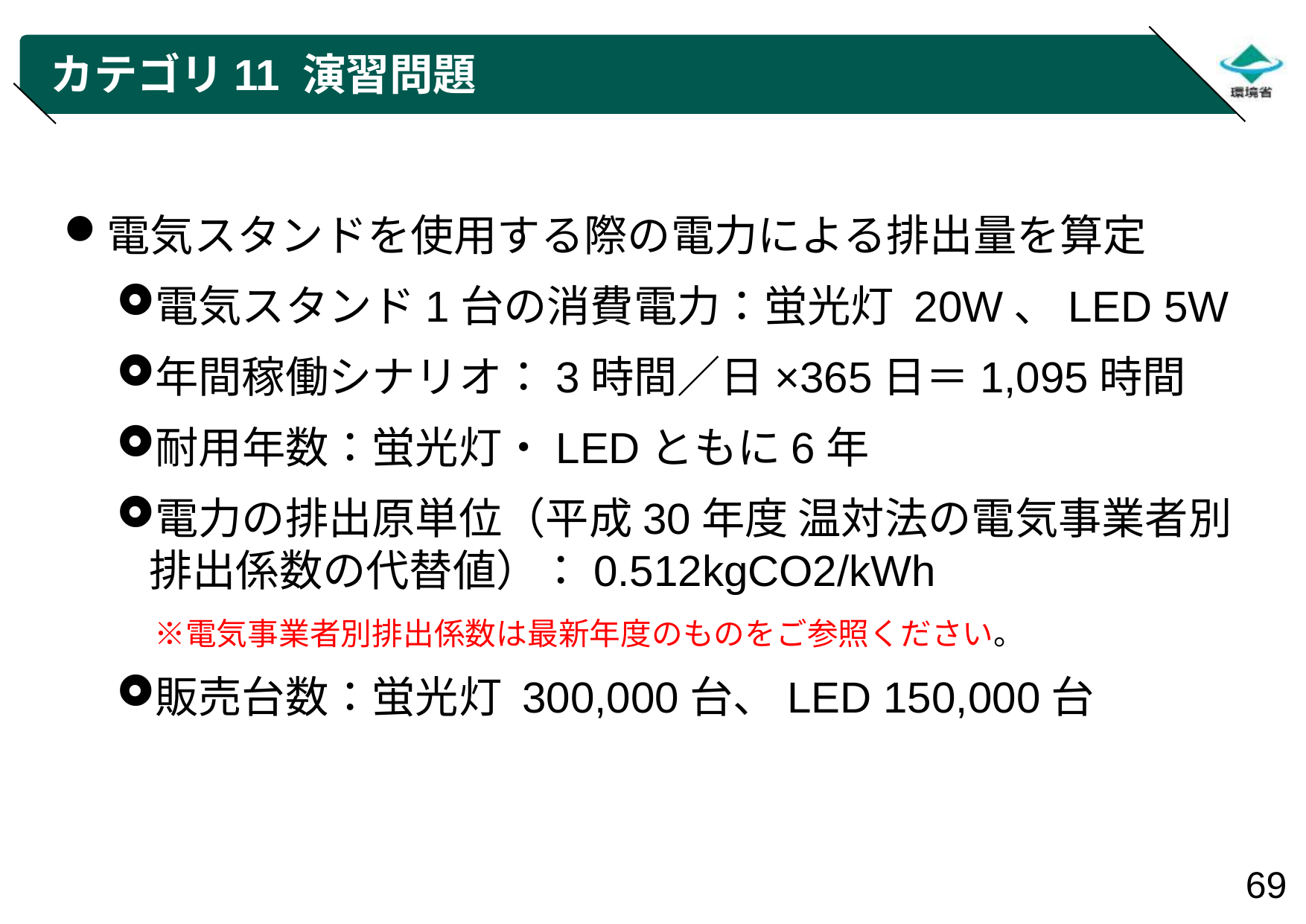

# カテゴリ11 演習問題
電気スタンドを使用する際の電力による排出量を算定
電気スタンド1台の消費電力：蛍光灯 20W、LED 5W
年間稼働シナリオ：3時間／日×365日＝1,095時間
耐用年数：蛍光灯・LEDともに6年
電力の排出原単位（平成30年度 温対法の電気事業者別排出係数の代替値）：0.512kgCO2/kWh
　 ※電気事業者別排出係数は最新年度のものをご参照ください。
販売台数：蛍光灯 300,000台、LED 150,000台